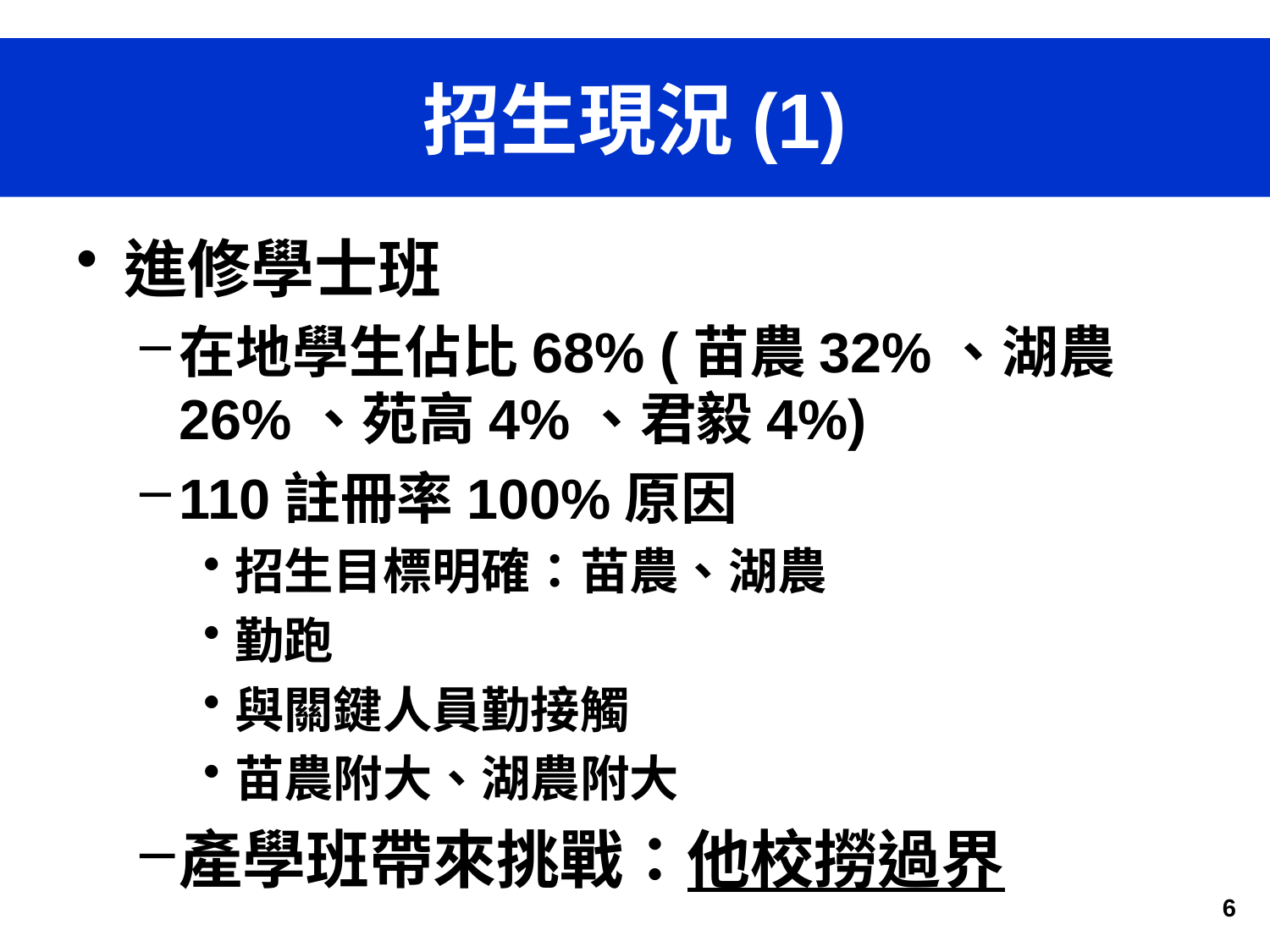

# 招生現況(1)
進修學士班
在地學生佔比68% (苗農32%、湖農26%、苑高4%、君毅4%)
110註冊率100%原因
招生目標明確：苗農、湖農
勤跑
與關鍵人員勤接觸
苗農附大、湖農附大
產學班帶來挑戰：他校撈過界
6